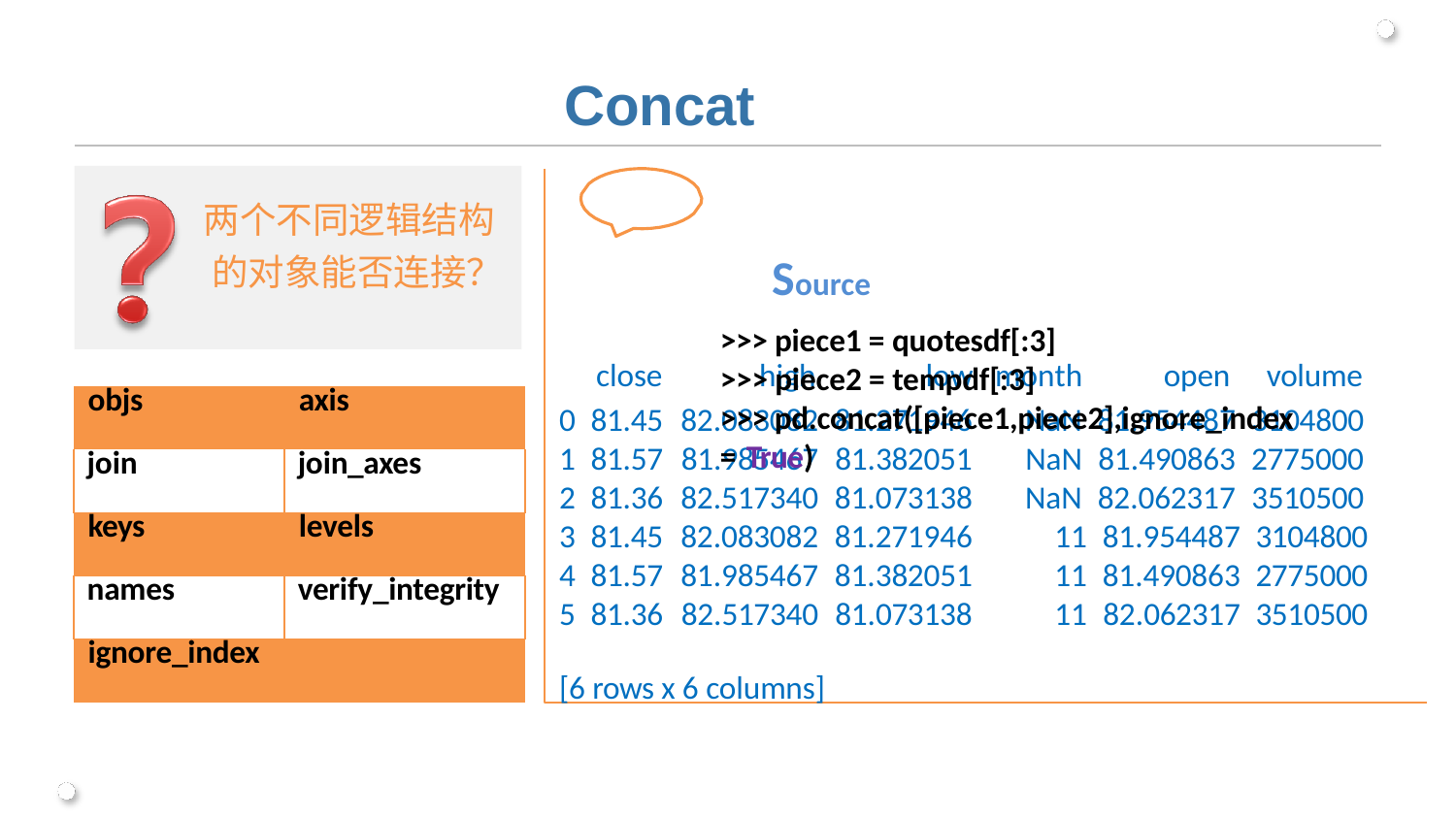

# Concat

两个不同逻辑结构  的对象能否连接？

Source
>>> piece1 = quotesdf[:3]
>>> piece2 = tempdf[:3]
>>> pd.concat([piece1,piece2],ignore_index = True)
|  | close | high | low | month | open | volume |
| --- | --- | --- | --- | --- | --- | --- |
| 0 | 81.45 | 82.083082 | 81.271946 | NaN | 81.954487 | 3104800 |
| 1 | 81.57 | 81.985467 | 81.382051 | NaN | 81.490863 | 2775000 |
| 2 | 81.36 | 82.517340 | 81.073138 | NaN | 82.062317 | 3510500 |
| 3 | 81.45 | 82.083082 | 81.271946 | 11 | 81.954487 | 3104800 |
| 4 | 81.57 | 81.985467 | 81.382051 | 11 | 81.490863 | 2775000 |
| 5 | 81.36 | 82.517340 | 81.073138 | 11 | 82.062317 | 3510500 |
| objs | axis |
| --- | --- |
| join | join\_axes |
| keys | levels |
| names | verify\_integrity |
| ignore\_index |  |
[6 rows x 6 columns]